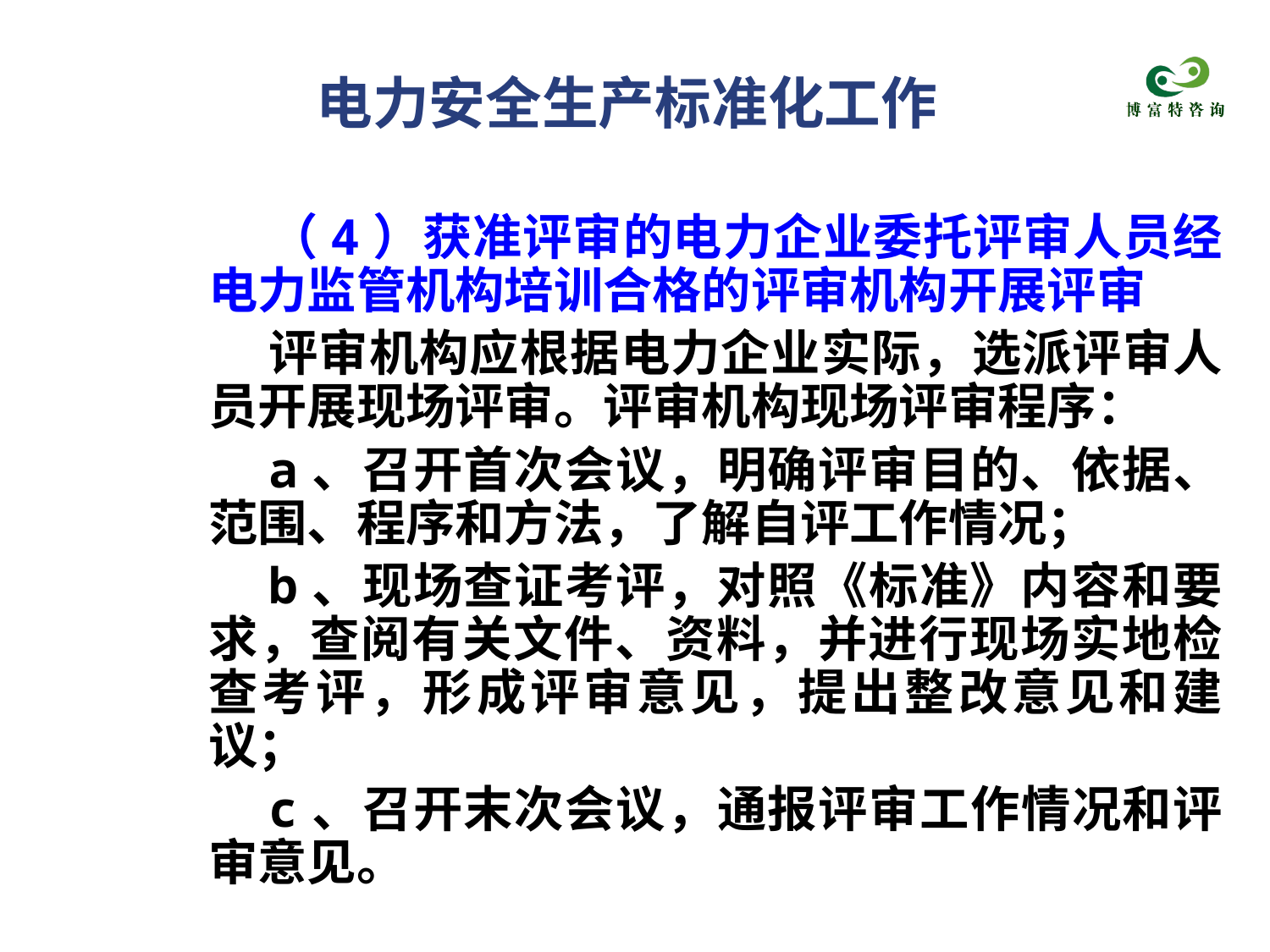

电力安全生产标准化工作
（4）获准评审的电力企业委托评审人员经电力监管机构培训合格的评审机构开展评审
评审机构应根据电力企业实际，选派评审人员开展现场评审。评审机构现场评审程序：
a、召开首次会议，明确评审目的、依据、范围、程序和方法，了解自评工作情况；
b、现场查证考评，对照《标准》内容和要求，查阅有关文件、资料，并进行现场实地检查考评，形成评审意见，提出整改意见和建议；
c、召开末次会议，通报评审工作情况和评审意见。